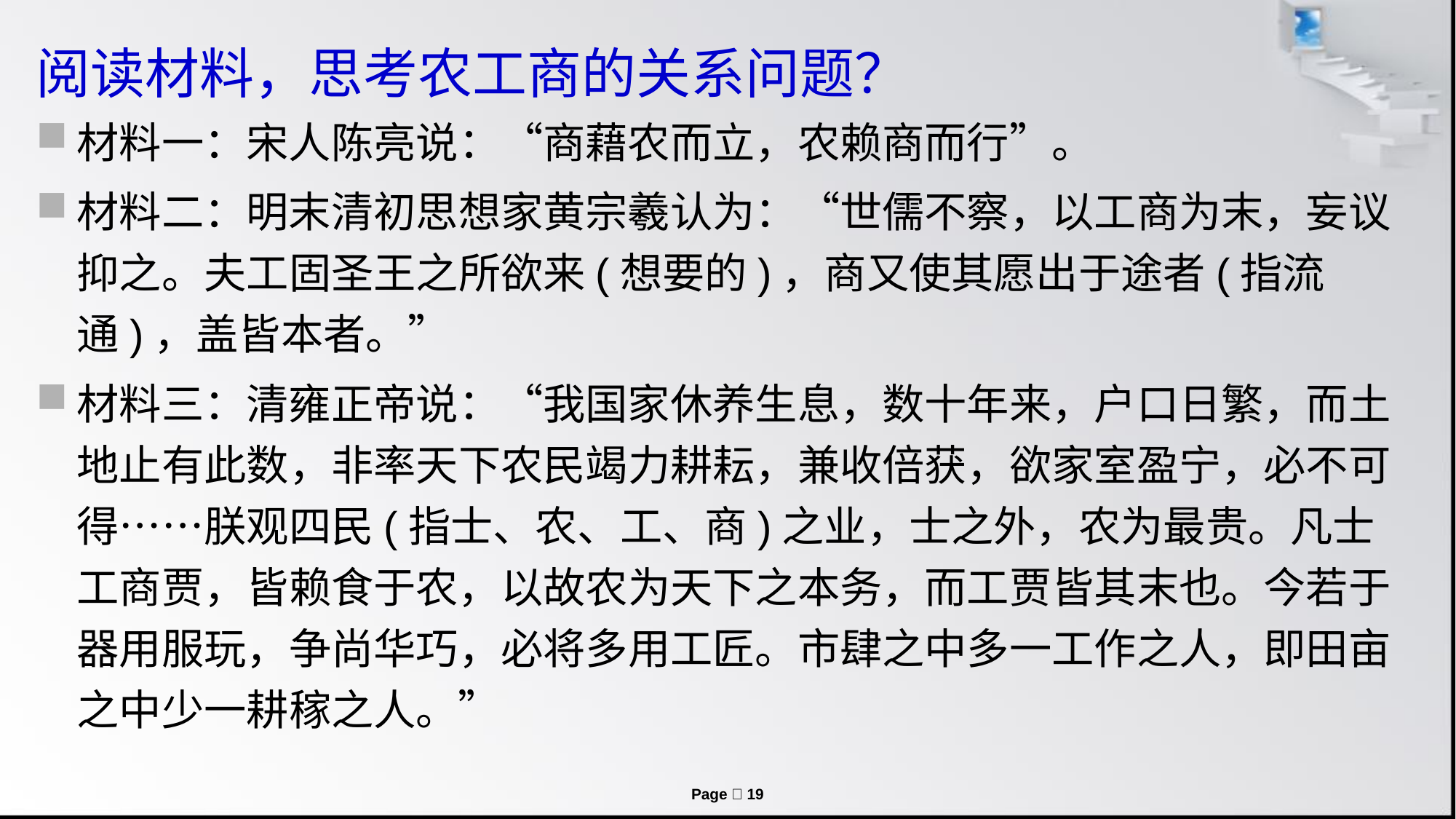

# 阅读材料，思考农工商的关系问题？
材料一：宋人陈亮说：“商藉农而立，农赖商而行”。
材料二：明末清初思想家黄宗羲认为：“世儒不察，以工商为末，妄议抑之。夫工固圣王之所欲来(想要的)，商又使其愿出于途者(指流通)，盖皆本者。”
材料三：清雍正帝说：“我国家休养生息，数十年来，户口日繁，而土地止有此数，非率天下农民竭力耕耘，兼收倍获，欲家室盈宁，必不可得……朕观四民(指士、农、工、商)之业，士之外，农为最贵。凡士工商贾，皆赖食于农，以故农为天下之本务，而工贾皆其末也。今若于器用服玩，争尚华巧，必将多用工匠。市肆之中多一工作之人，即田亩之中少一耕稼之人。”